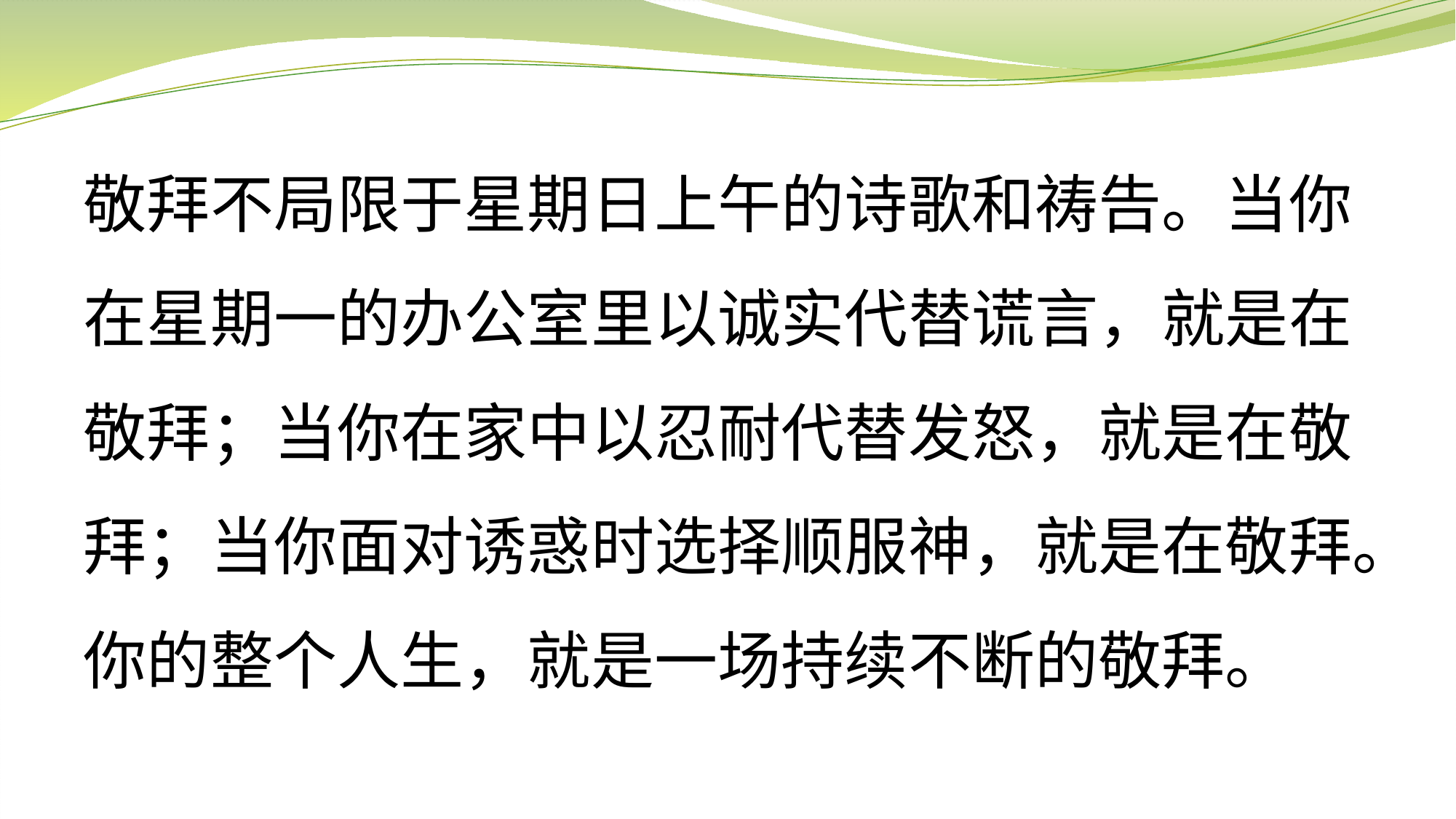

敬拜不局限于星期日上午的诗歌和祷告。当你在星期一的办公室里以诚实代替谎言，就是在敬拜；当你在家中以忍耐代替发怒，就是在敬拜；当你面对诱惑时选择顺服神，就是在敬拜。你的整个人生，就是一场持续不断的敬拜。